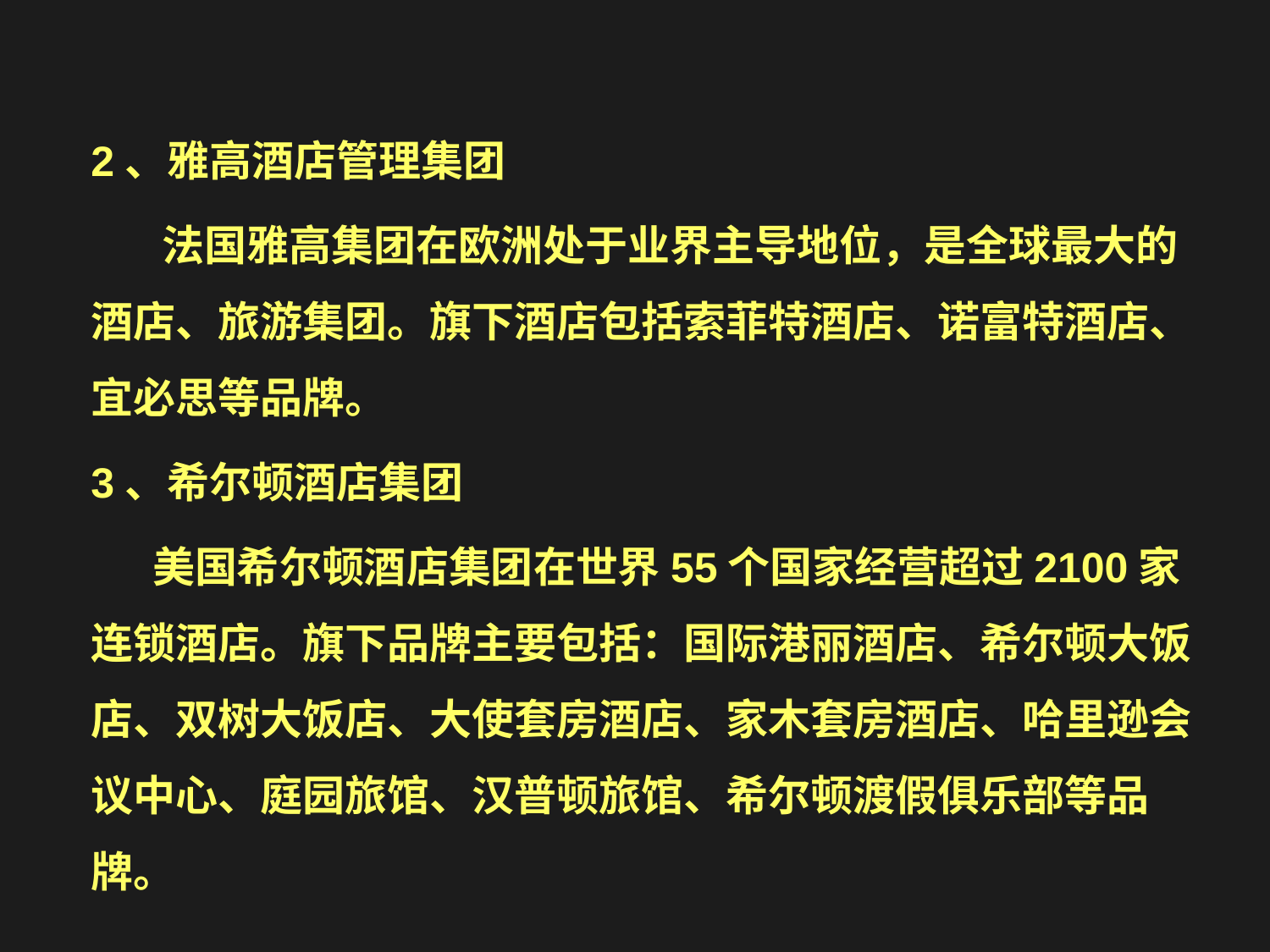

2、雅高酒店管理集团
　   法国雅高集团在欧洲处于业界主导地位，是全球最大的酒店、旅游集团。旗下酒店包括索菲特酒店、诺富特酒店、宜必思等品牌。
3、希尔顿酒店集团
　  美国希尔顿酒店集团在世界55个国家经营超过2100家连锁酒店。旗下品牌主要包括：国际港丽酒店、希尔顿大饭店、双树大饭店、大使套房酒店、家木套房酒店、哈里逊会议中心、庭园旅馆、汉普顿旅馆、希尔顿渡假俱乐部等品牌。